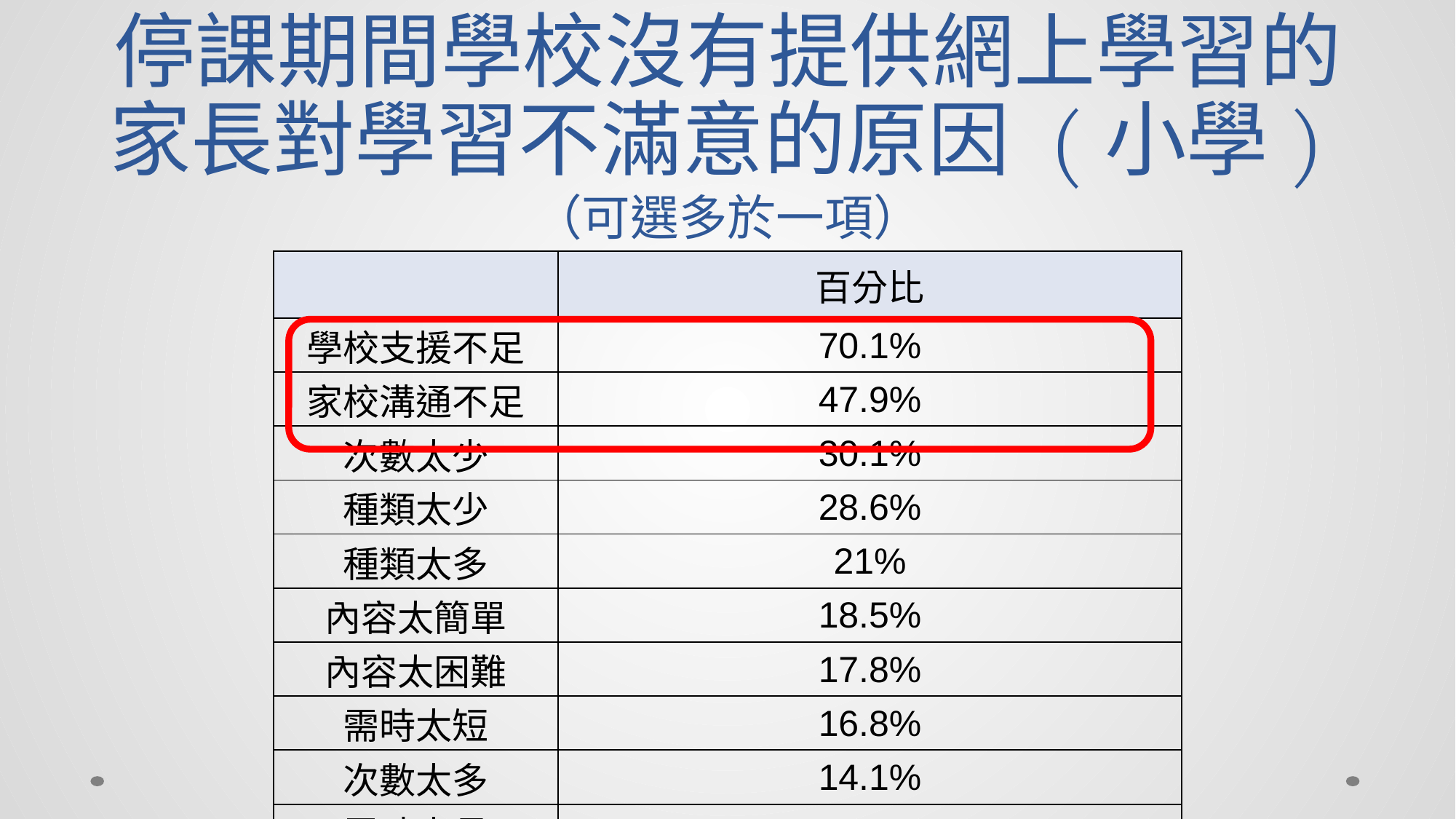

# 停課期間學校沒有提供網上學習的家長對學習不滿意的原因 (小學)
（可選多於一項）

|  | 百分比 |
| --- | --- |
| 學校支援不足 | 70.1% |
| 家校溝通不足 | 47.9% |
| 次數太少 | 30.1% |
| 種類太少 | 28.6% |
| 種類太多 | 21% |
| 內容太簡單 | 18.5% |
| 內容太困難 | 17.8% |
| 需時太短 | 16.8% |
| 次數太多 | 14.1% |
| 需時太長 | 13.6% |